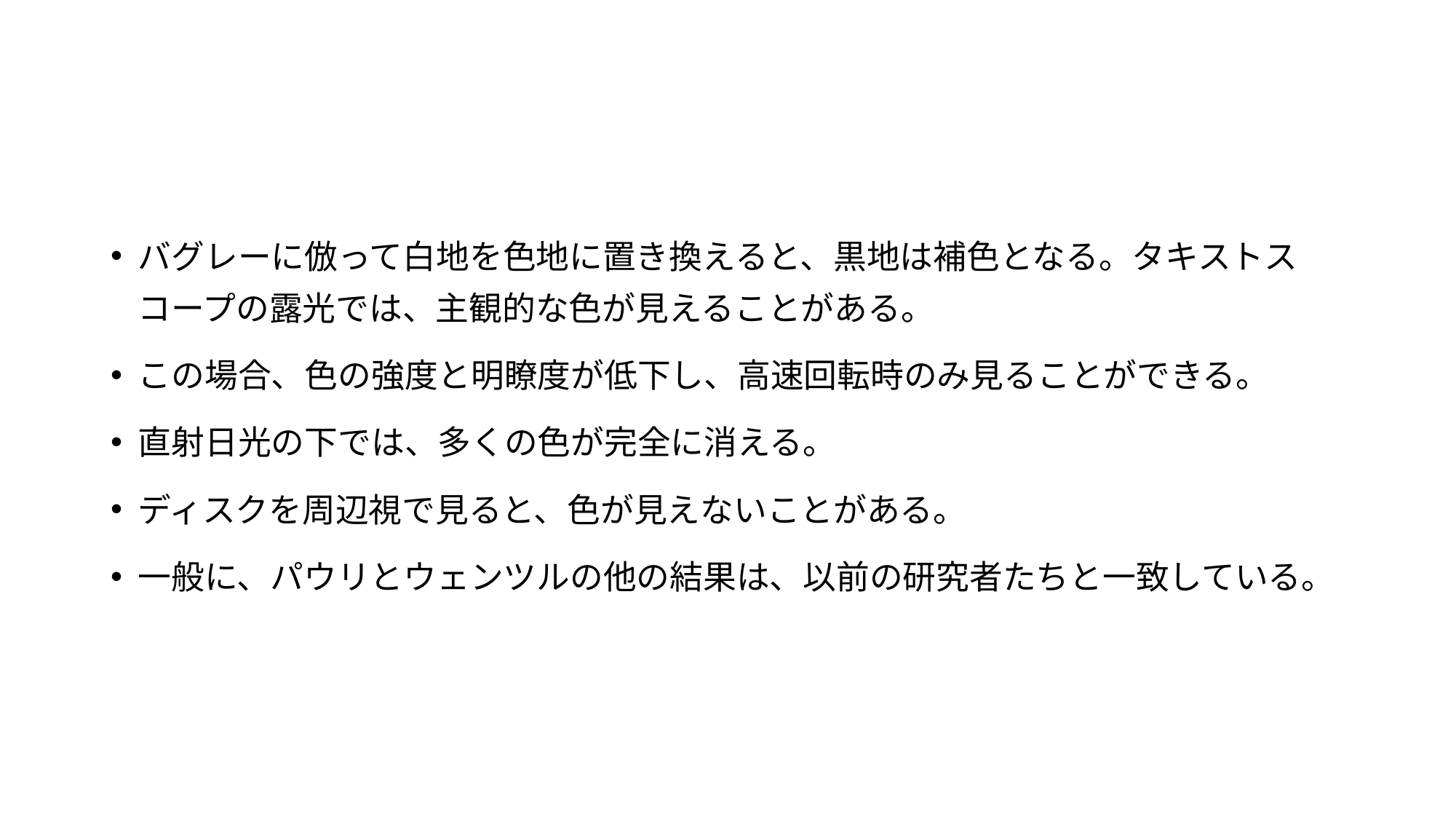

バグレーに倣って白地を色地に置き換えると、黒地は補色となる。タキストスコープの露光では、主観的な色が見えることがある。
この場合、色の強度と明瞭度が低下し、高速回転時のみ見ることができる。
直射日光の下では、多くの色が完全に消える。
ディスクを周辺視で見ると、色が見えないことがある。
一般に、パウリとウェンツルの他の結果は、以前の研究者たちと一致している。